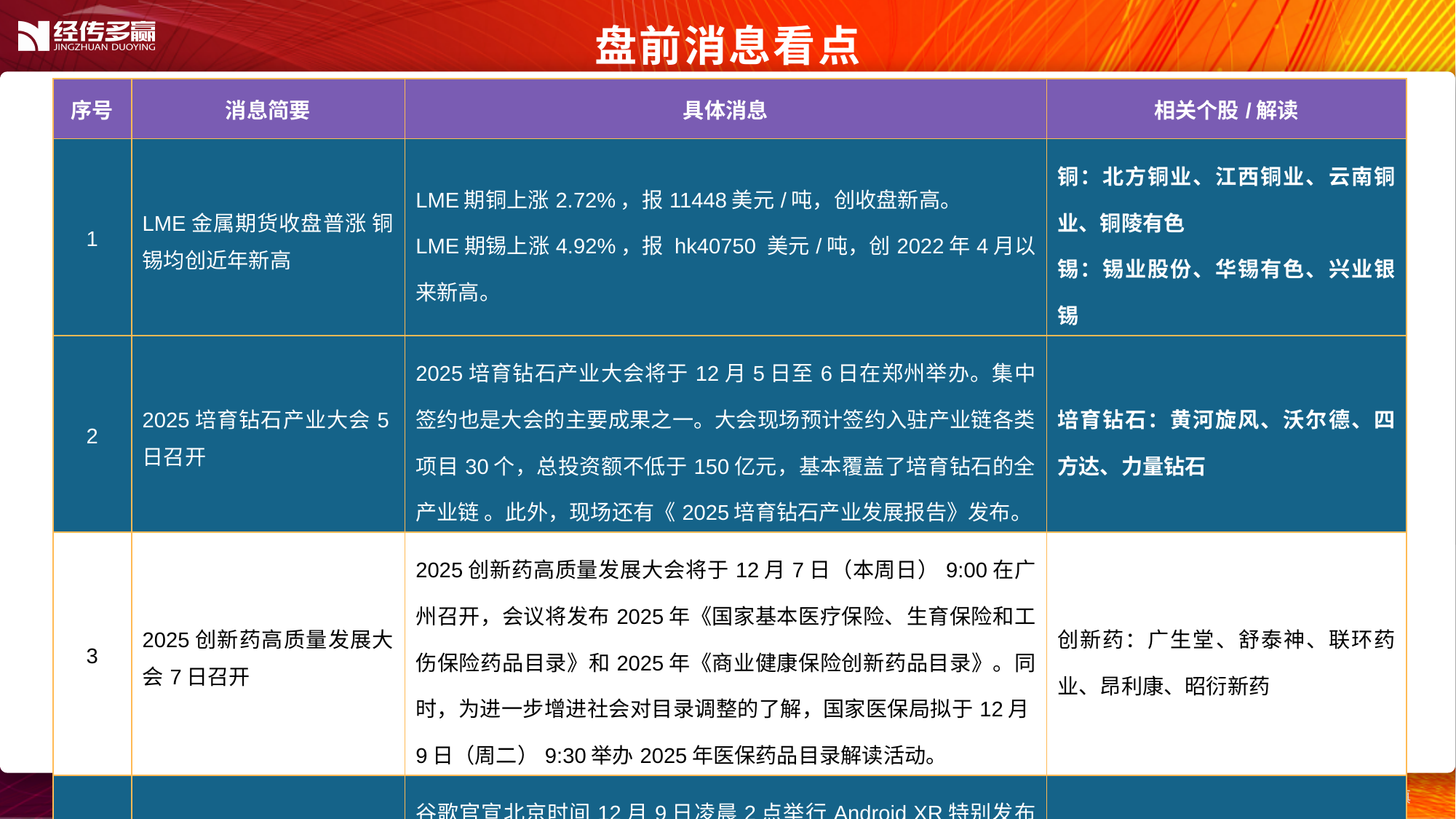

盘前消息看点
| 序号 | 消息简要 | 具体消息 | 相关个股/解读 |
| --- | --- | --- | --- |
| 1 | LME金属期货收盘普涨 铜锡均创近年新高 | LME期铜上涨2.72%，报11448美元/吨，创收盘新高。 LME期锡上涨4.92%，报 hk40750 美元/吨，创2022年4月以来新高。 | 铜：北方铜业、江西铜业、云南铜业、铜陵有色 锡：锡业股份、华锡有色、兴业银锡 |
| 2 | 2025培育钻石产业大会5日召开 | 2025培育钻石产业大会将于12月5日至6日在郑州举办。集中签约也是大会的主要成果之一。大会现场预计签约入驻产业链各类项目30个，总投资额不低于150亿元，基本覆盖了培育钻石的全产业链 。此外，现场还有《2025培育钻石产业发展报告》发布。 | 培育钻石：黄河旋风、沃尔德、四方达、力量钻石 |
| 3 | 2025创新药高质量发展大会7日召开 | 2025创新药高质量发展大会将于12月7日（本周日）9:00在广州召开，会议将发布2025年《国家基本医疗保险、生育保险和工伤保险药品目录》和2025年《商业健康保险创新药品目录》。同时，为进一步增进社会对目录调整的了解，国家医保局拟于12月9日（周二）9:30举办2025年医保药品目录解读活动。 | 创新药：广生堂、舒泰神、联环药业、昂利康、昭衍新药 |
| 4 | 谷歌12月9日举办Android XR发布会 将展示眼镜、头显及Gemini | 谷歌官宣北京时间12月9日凌晨2点举行Android XR特别发布会。根据发布会直播简介，收看者将了解有关XR的所有内容，包括眼镜、头戴式设备以及所有中间设备，在 Gemini 的陪伴下，用户将能够拥有更加对话式、情境化且有帮助的体验。 | 谷歌眼镜头显：博士眼镜、科森科技、立讯精密、歌尔股份 |
| 5 |  |  |  |